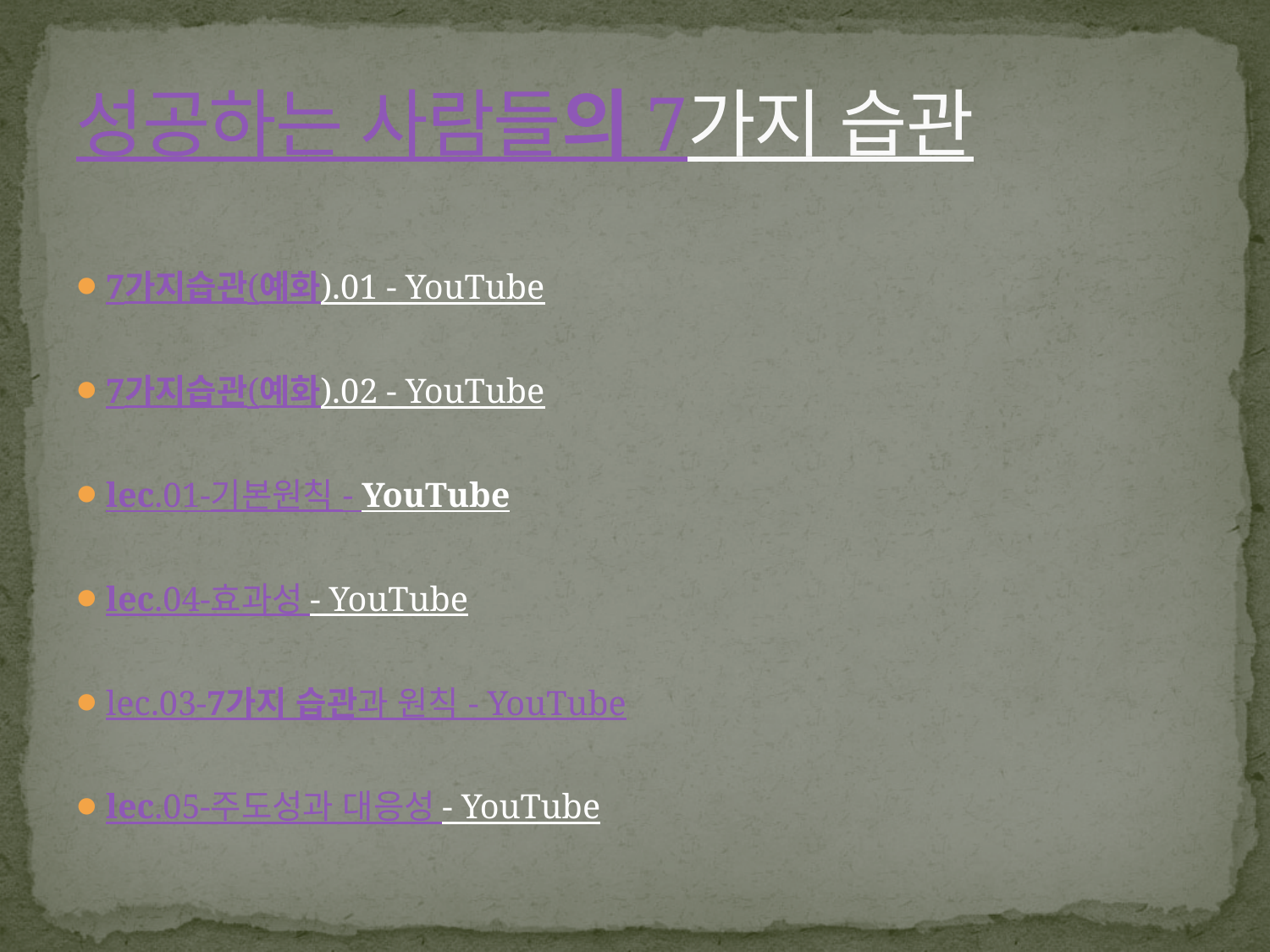

# 성공하는 사람들의 7가지 습관

7가지습관(예화).01 - YouTube

7가지습관(예화).02 - YouTube

lec.01-기본원칙 - YouTube

lec.04-효과성 - YouTube

lec.03-7가지 습관과 원칙 - YouTube

lec.05-주도성과 대응성 - YouTube